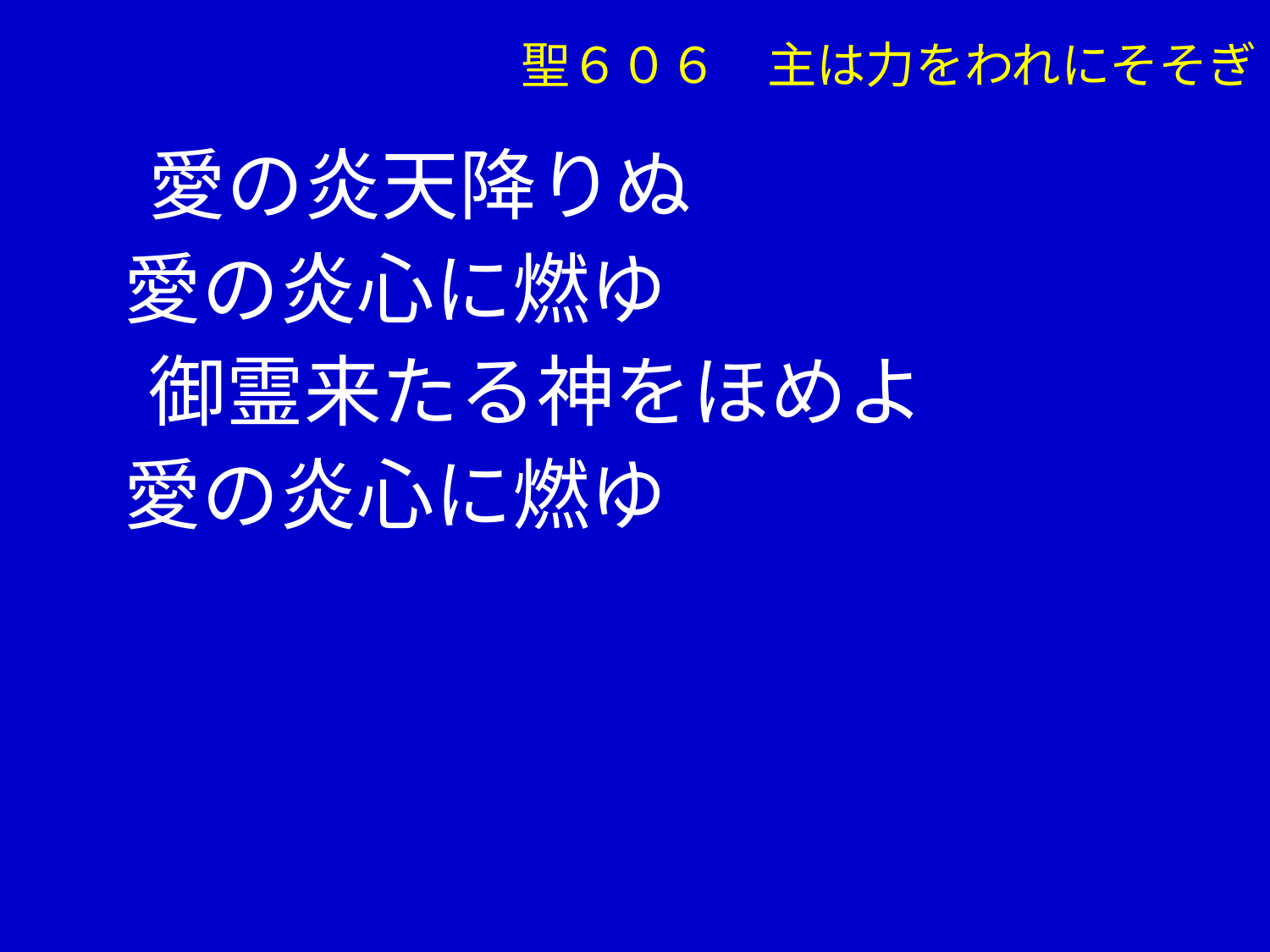

聖６０６　主は力をわれにそそぎ
　 愛の炎天降りぬ
   愛の炎心に燃ゆ
　 御霊来たる神をほめよ
   愛の炎心に燃ゆ